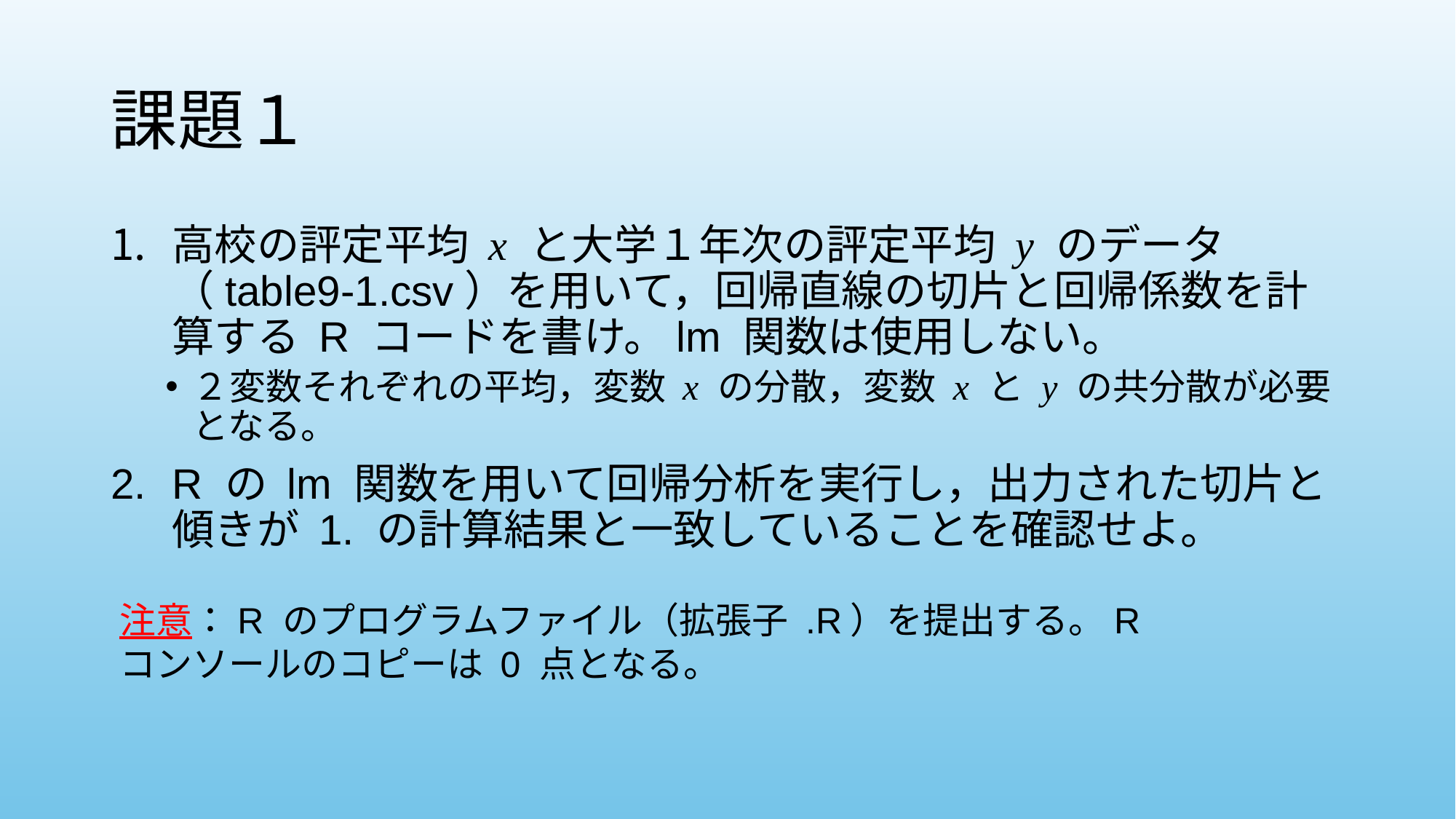

# 課題１
高校の評定平均 x と大学１年次の評定平均 y のデータ（table9-1.csv）を用いて，回帰直線の切片と回帰係数を計算する R コードを書け。lm 関数は使用しない。
２変数それぞれの平均，変数 x の分散，変数 x と y の共分散が必要となる。
R の lm 関数を用いて回帰分析を実行し，出力された切片と傾きが 1. の計算結果と一致していることを確認せよ。
注意：R のプログラムファイル（拡張子 .R）を提出する。R コンソールのコピーは 0 点となる。